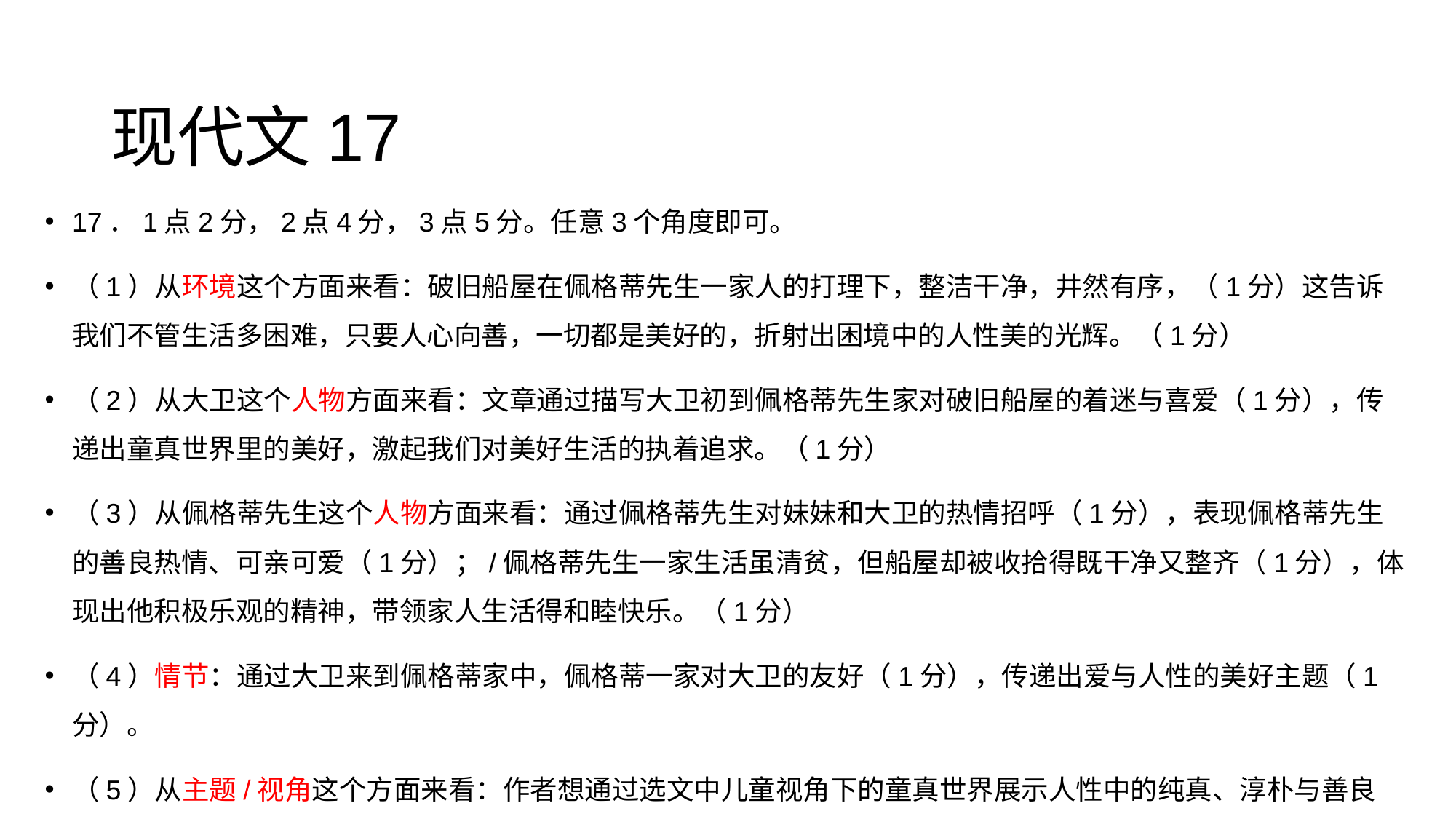

# 现代文17
17．1点2分，2点4分，3点5分。任意3个角度即可。
（1）从环境这个方面来看：破旧船屋在佩格蒂先生一家人的打理下，整洁干净，井然有序，（1分）这告诉我们不管生活多困难，只要人心向善，一切都是美好的，折射出困境中的人性美的光辉。（1分）
（2）从大卫这个人物方面来看：文章通过描写大卫初到佩格蒂先生家对破旧船屋的着迷与喜爱（1分），传递出童真世界里的美好，激起我们对美好生活的执着追求。（1分）
（3）从佩格蒂先生这个人物方面来看：通过佩格蒂先生对妹妹和大卫的热情招呼（1分），表现佩格蒂先生的善良热情、可亲可爱（1分）；/佩格蒂先生一家生活虽清贫，但船屋却被收拾得既干净又整齐（1分），体现出他积极乐观的精神，带领家人生活得和睦快乐。（1分）
（4）情节：通过大卫来到佩格蒂家中，佩格蒂一家对大卫的友好（1分），传递出爱与人性的美好主题（1分）。
（5）从主题/视角这个方面来看：作者想通过选文中儿童视角下的童真世界展示人性中的纯真、淳朴与善良（1分），传递的是人性的真善美，对生活艰辛的佩格蒂先生及家人的同情更是作者人道主义情怀的表现。（1分）